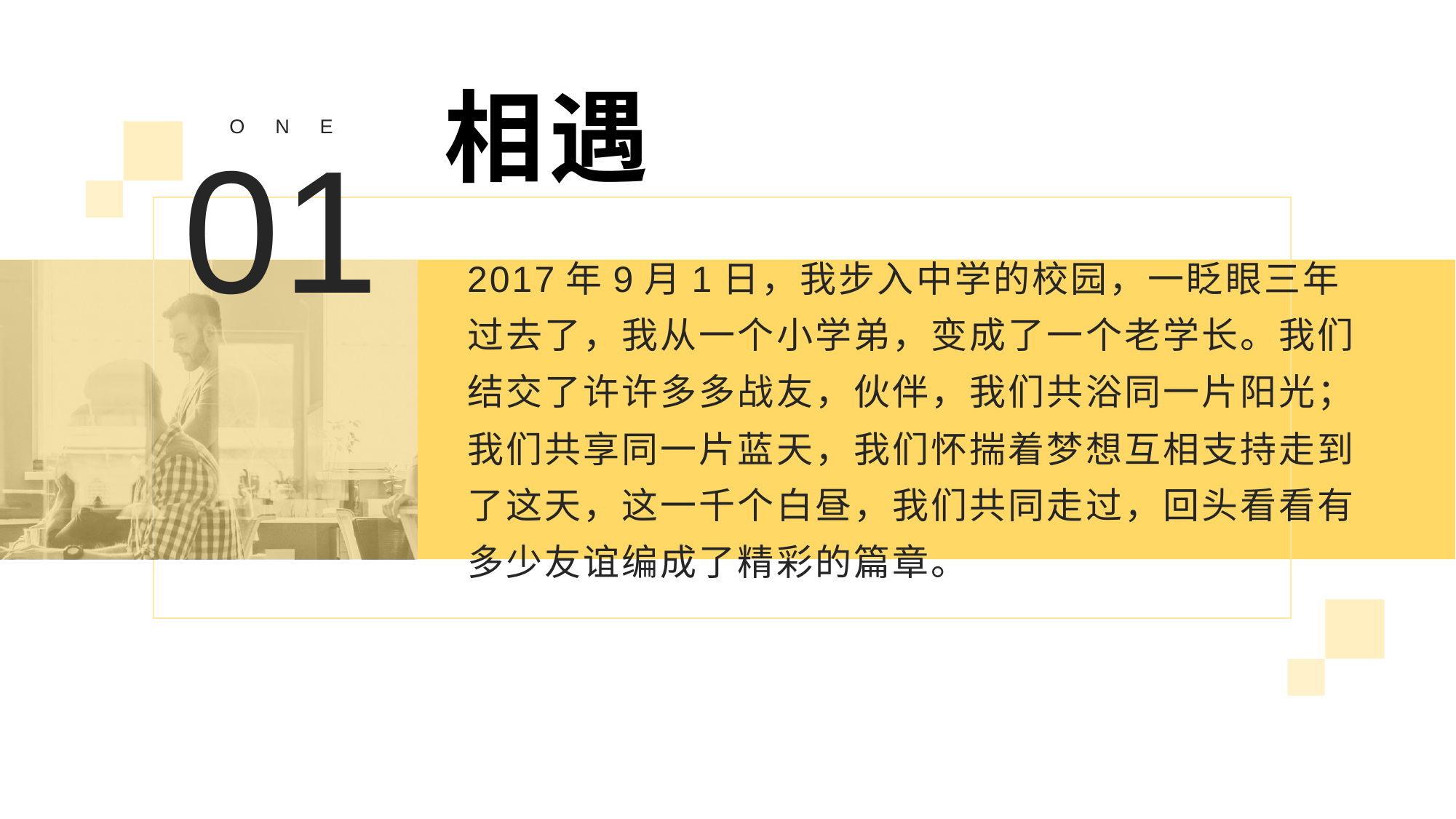

# 相遇
ONE
01
2017年9月1日，我步入中学的校园，一眨眼三年过去了，我从一个小学弟，变成了一个老学长。我们结交了许许多多战友，伙伴，我们共浴同一片阳光；我们共享同一片蓝天，我们怀揣着梦想互相支持走到了这天，这一千个白昼，我们共同走过，回头看看有多少友谊编成了精彩的篇章。